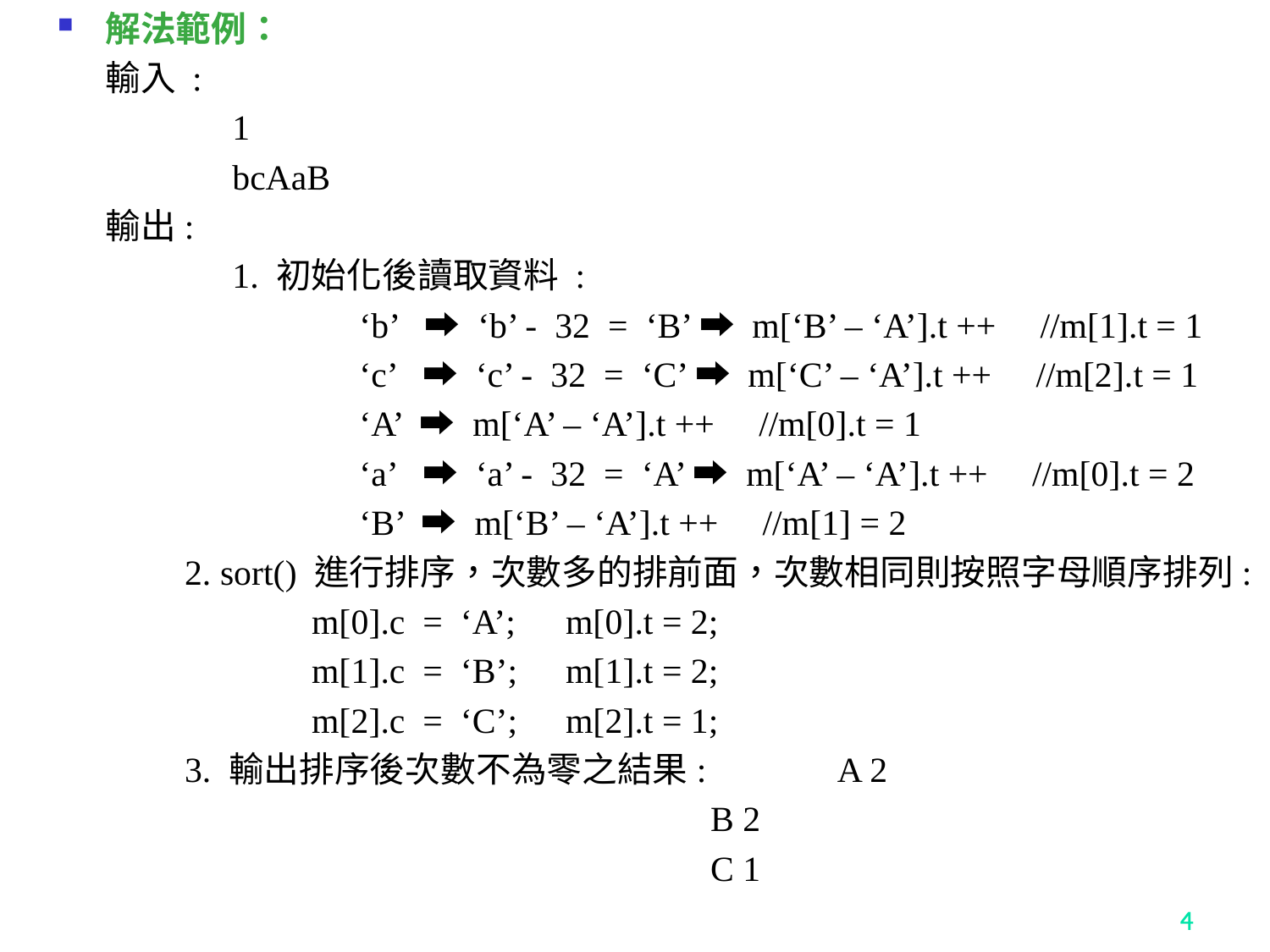

解法範例：
	輸入 :
		1
		bcAaB
	輸出:
		1. 初始化後讀取資料 :
			‘b’   ⮕  ‘b’ -  32  =  ‘B’ ⮕  m[‘B’ – ‘A’].t ++     //m[1].t = 1
			‘c’   ⮕  ‘c’ -  32  =  ‘C’ ⮕  m[‘C’ – ‘A’].t ++     //m[2].t = 1
			‘A’  ⮕  m[‘A’ – ‘A’].t ++     //m[0].t = 1
			‘a’   ⮕  ‘a’ -  32  =  ‘A’ ⮕  m[‘A’ – ‘A’].t ++     //m[0].t = 2
			‘B’  ⮕  m[‘B’ – ‘A’].t ++     //m[1] = 2
	2. sort() 進行排序，次數多的排前面，次數相同則按照字母順序排列:
		m[0].c  =  ‘A’;	m[0].t = 2;
		m[1].c  =  ‘B’;	m[1].t = 2;
		m[2].c  =  ‘C’;	m[2].t = 1;
	3. 輸出排序後次數不為零之結果:	  A 2
					  B 2
					  C 1
4